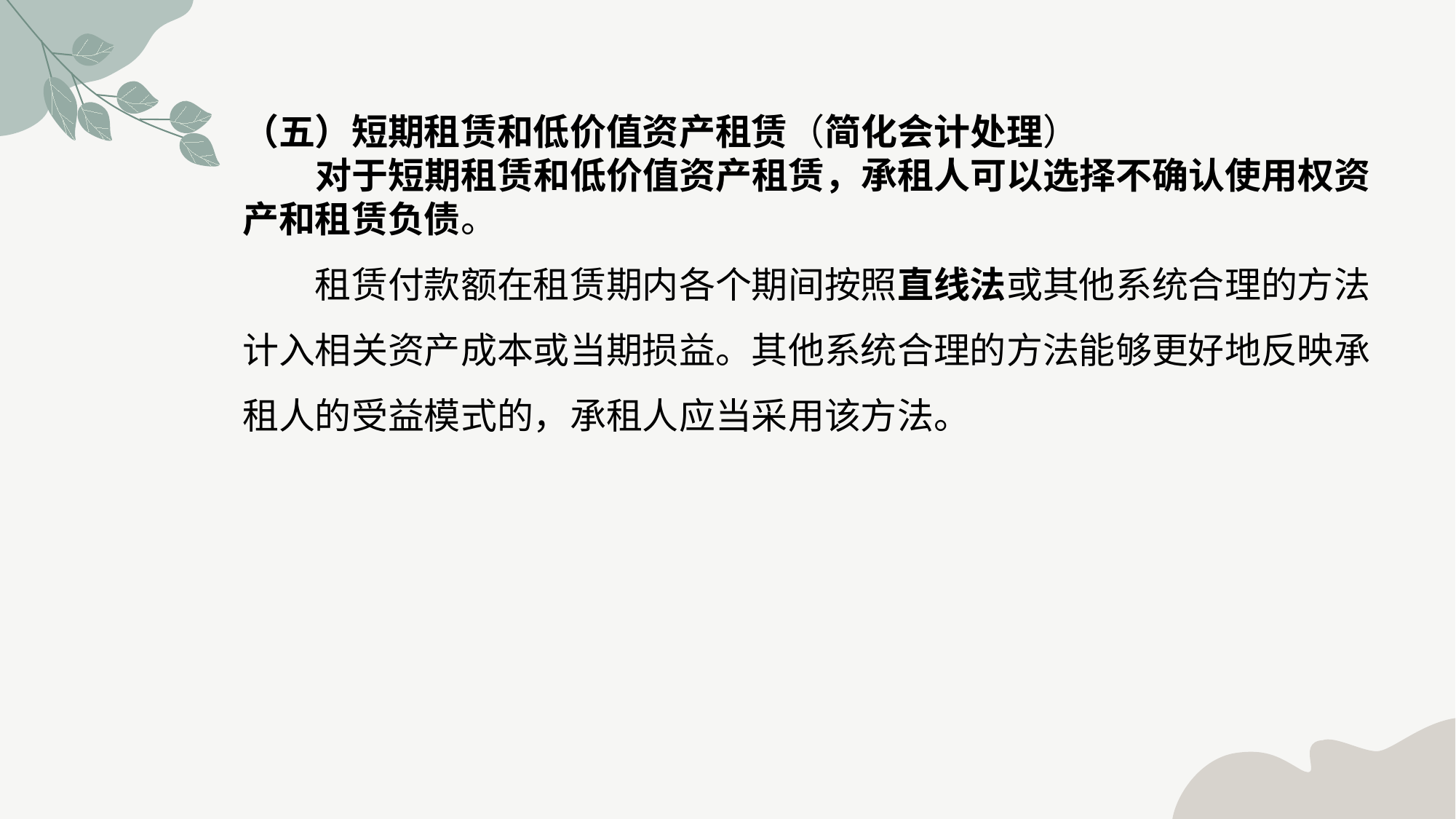

（五）短期租赁和低价值资产租赁（简化会计处理）　　对于短期租赁和低价值资产租赁，承租人可以选择不确认使用权资产和租赁负债。　　租赁付款额在租赁期内各个期间按照直线法或其他系统合理的方法计入相关资产成本或当期损益。其他系统合理的方法能够更好地反映承租人的受益模式的，承租人应当采用该方法。